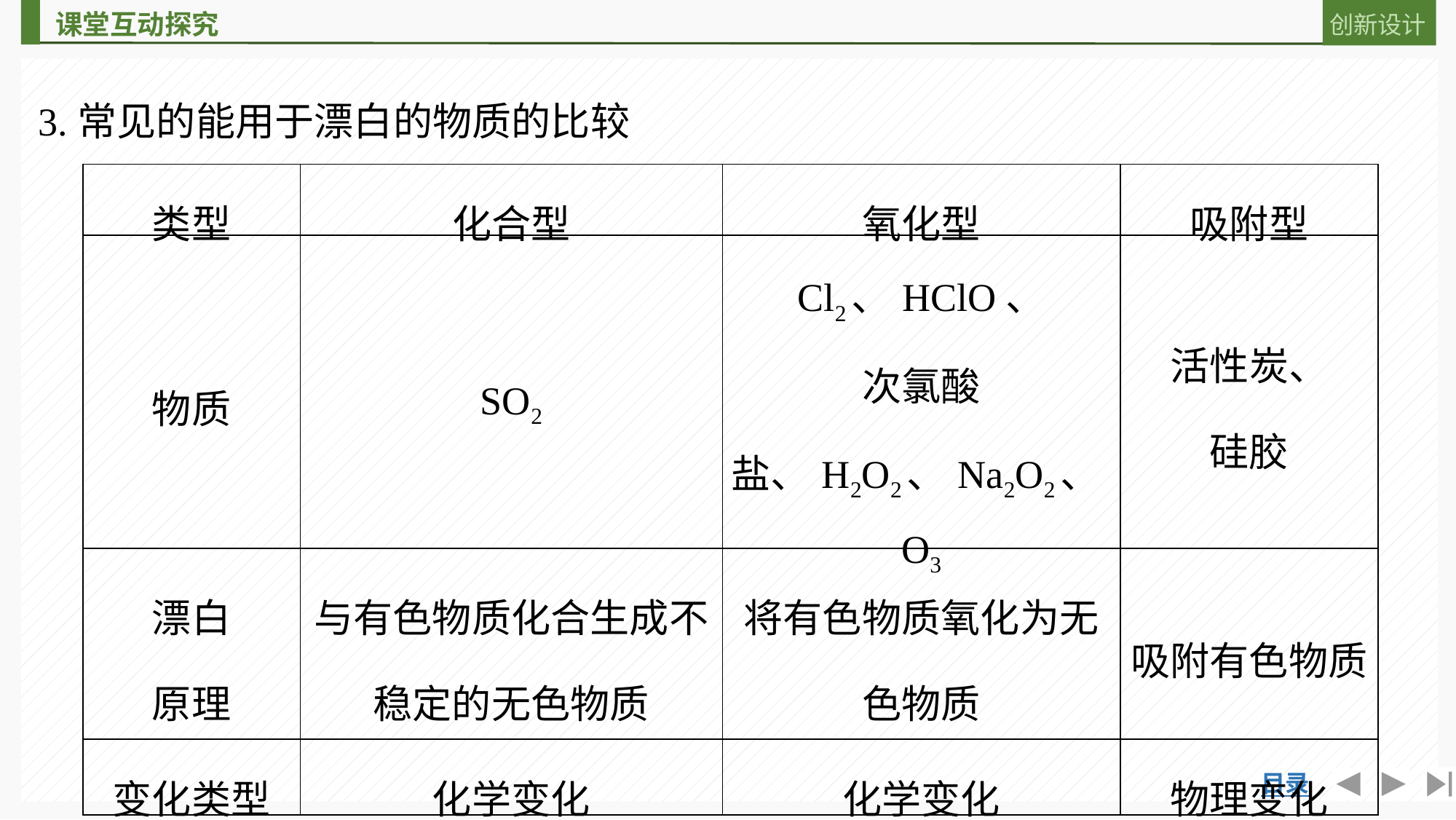

3.常见的能用于漂白的物质的比较
| 类型 | 化合型 | 氧化型 | 吸附型 |
| --- | --- | --- | --- |
| 物质 | SO2 | Cl2、HClO、 次氯酸盐、H2O2、Na2O2、O3 | 活性炭、 硅胶 |
| 漂白 原理 | 与有色物质化合生成不稳定的无色物质 | 将有色物质氧化为无色物质 | 吸附有色物质 |
| 变化类型 | 化学变化 | 化学变化 | 物理变化 |